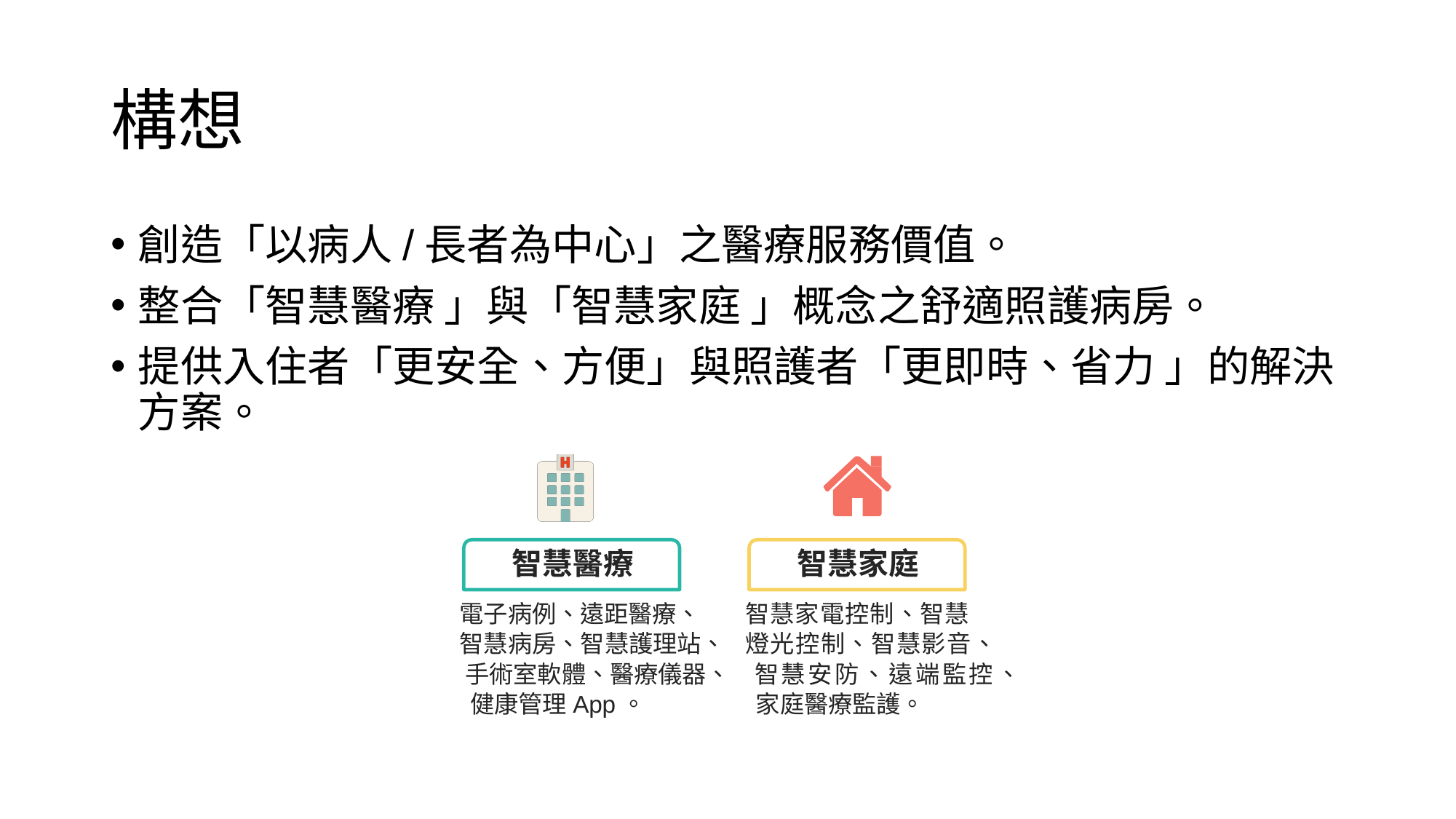

# 構想
創造「以病人/長者為中心」之醫療服務價值。
整合「智慧醫療 」與「智慧家庭 」概念之舒適照護病房。
提供入住者「更安全、方便」與照護者「更即時、省力 」的解決方案。

智慧醫療
智慧家庭
電子病例、遠距醫療、  智慧病房、智慧護理站、  手術室軟體、醫療儀器、  健康管理App。
智慧家電控制、智慧
燈光控制、智慧影音、  智慧安防、遠端監控、  家庭醫療監護。